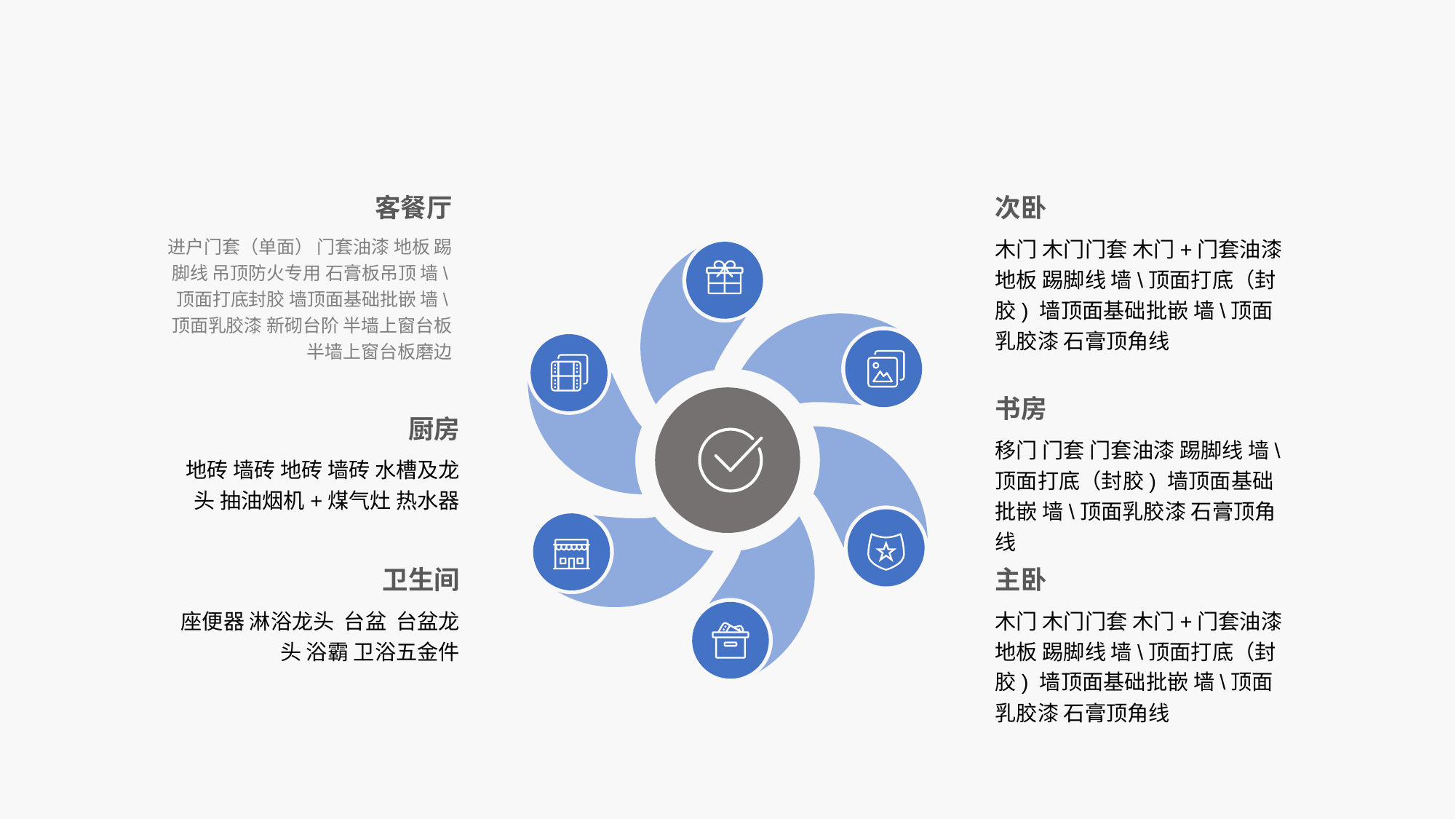

客餐厅
进户门套（单面） 门套油漆 地板 踢脚线 吊顶防火专用 石膏板吊顶 墙\顶面打底封胶 墙顶面基础批嵌 墙\顶面乳胶漆 新砌台阶 半墙上窗台板 半墙上窗台板磨边
次卧
木门 木门门套 木门+门套油漆 地板 踢脚线 墙\顶面打底（封胶) 墙顶面基础批嵌 墙\顶面乳胶漆 石膏顶角线

书房
移门 门套 门套油漆 踢脚线 墙\顶面打底（封胶) 墙顶面基础批嵌 墙\顶面乳胶漆 石膏顶角线
厨房
地砖 墙砖 地砖 墙砖 水槽及龙头 抽油烟机+煤气灶 热水器
卫生间
座便器 淋浴龙头  台盆  台盆龙头 浴霸 卫浴五金件
主卧
木门 木门门套 木门+门套油漆 地板 踢脚线 墙\顶面打底（封胶) 墙顶面基础批嵌 墙\顶面乳胶漆 石膏顶角线